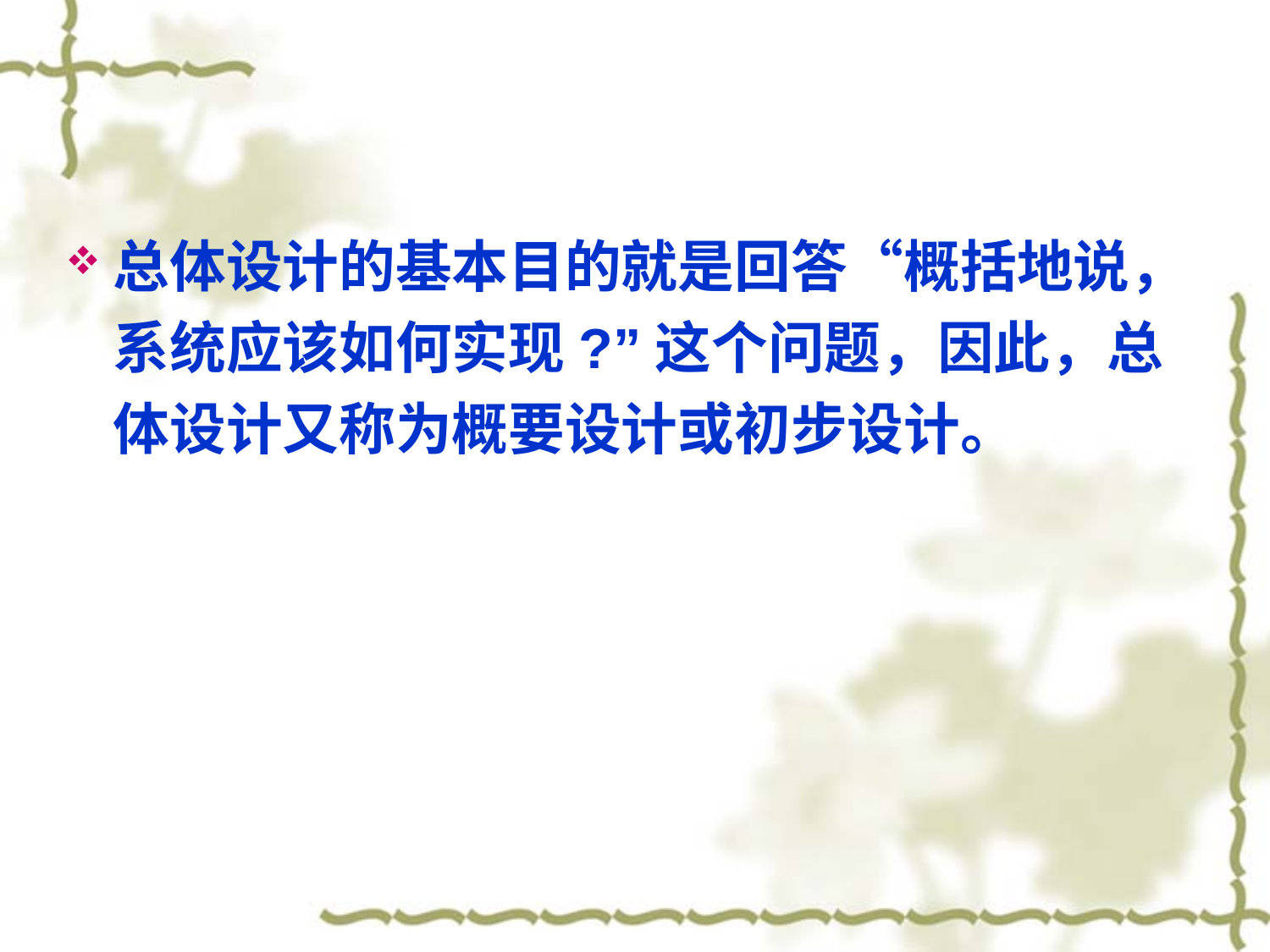

总体设计的基本目的就是回答“概括地说，系统应该如何实现?”这个问题，因此，总体设计又称为概要设计或初步设计。